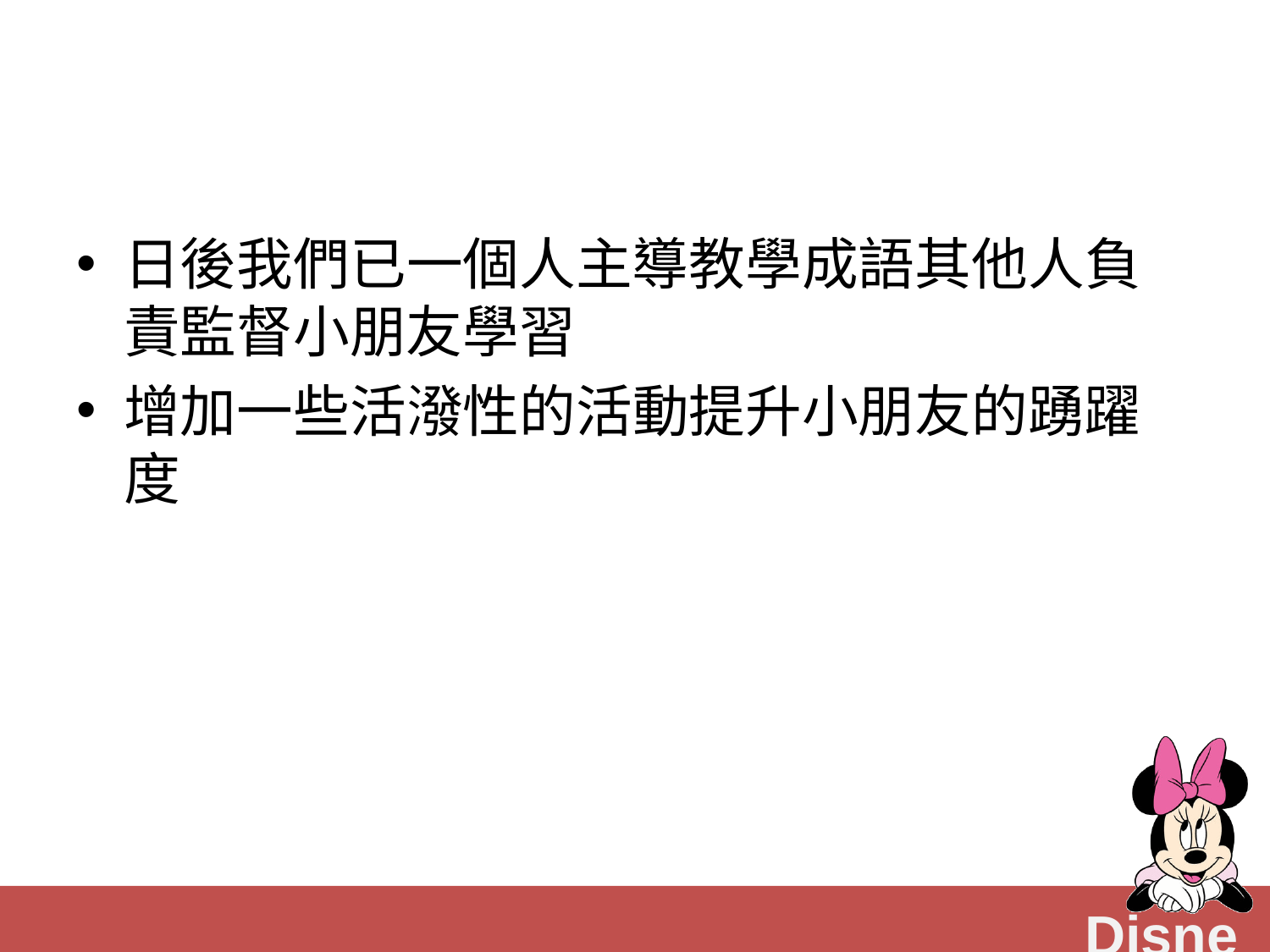

#
日後我們已一個人主導教學成語其他人負責監督小朋友學習
增加一些活潑性的活動提升小朋友的踴躍度